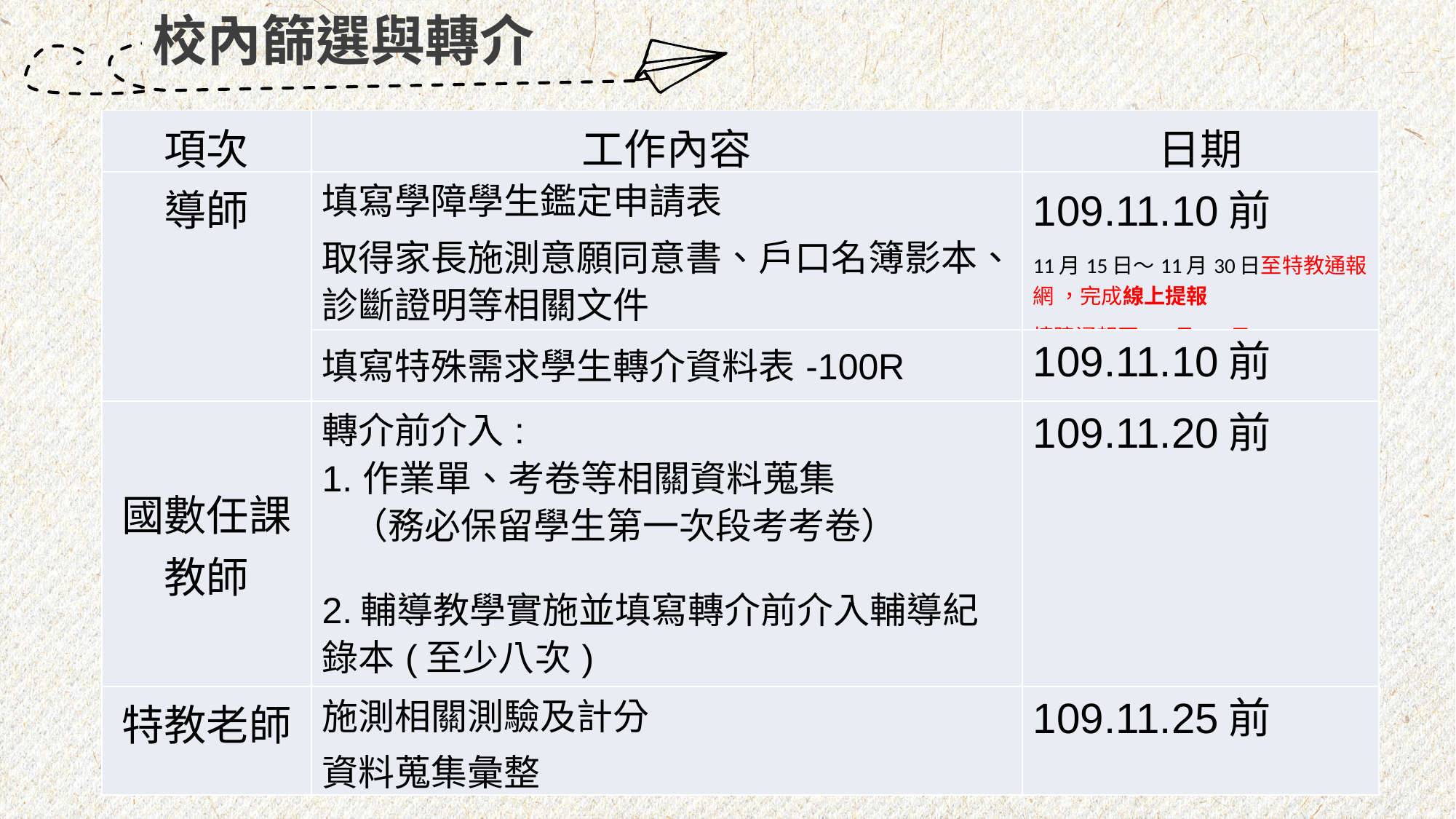

校內篩選與轉介
| 項次 | 工作內容 | 日期 |
| --- | --- | --- |
| 導師 | 填寫學障學生鑑定申請表 取得家長施測意願同意書、戶口名簿影本、診斷證明等相關文件 | 109.11.10前 11月15日～11月30日至特教通報網 ，完成線上提報 情障通報至10月30日 |
|  | 填寫特殊需求學生轉介資料表-100R | 109.11.10前 |
| 國數任課教師 | 轉介前介入: 作業單、考卷等相關資料蒐集 （務必保留學生第一次段考考卷） 2.輔導教學實施並填寫轉介前介入輔導紀錄本(至少八次) | 109.11.20前 |
| 特教老師 | 施測相關測驗及計分 資料蒐集彙整 | 109.11.25前 |